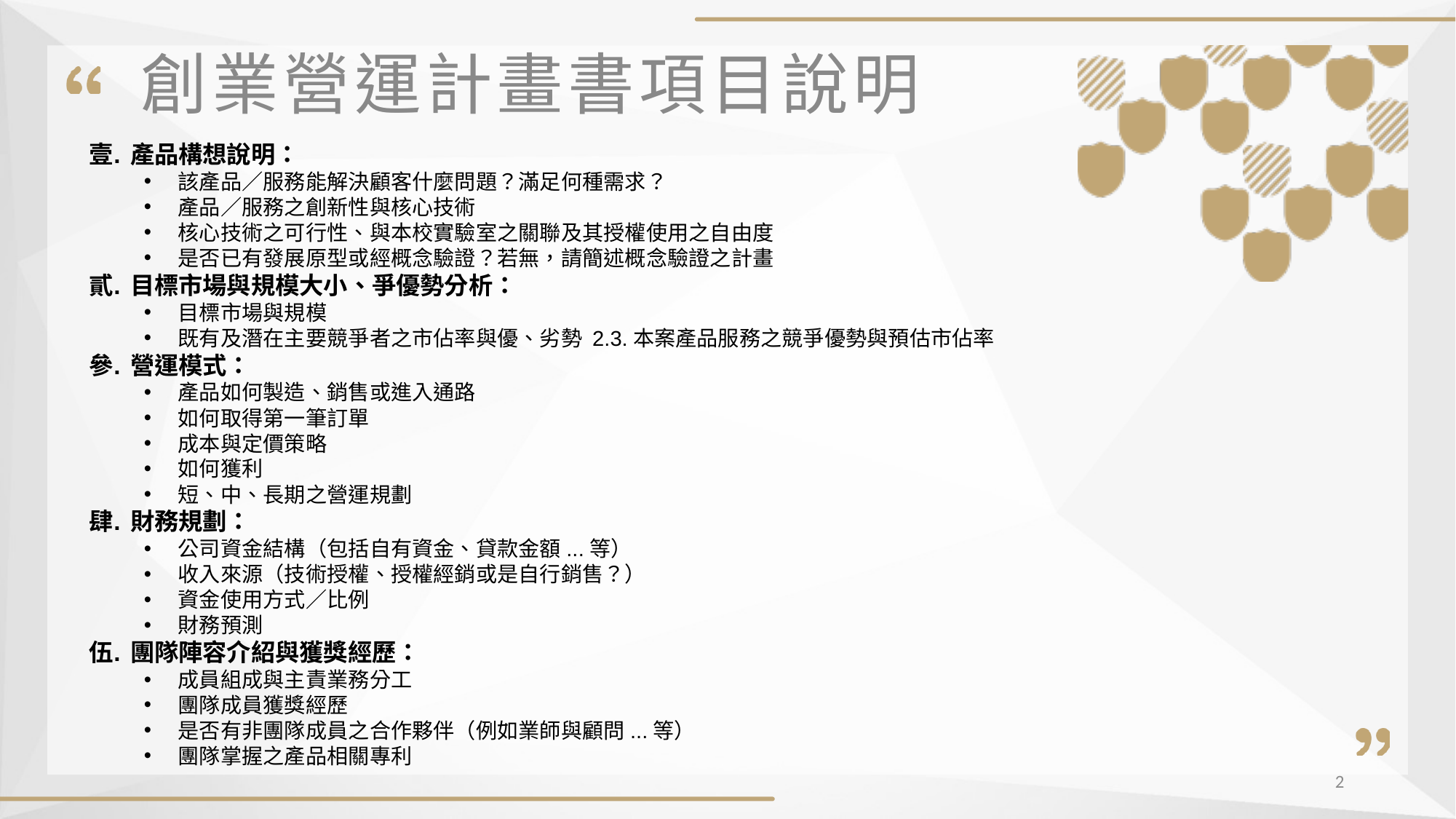

創業營運計畫書項目說明
產品構想說明：
該產品／服務能解決顧客什麼問題？滿足何種需求？
產品／服務之創新性與核心技術
核心技術之可行性、與本校實驗室之關聯及其授權使用之自由度
是否已有發展原型或經概念驗證？若無，請簡述概念驗證之計畫
目標市場與規模大小、爭優勢分析：
目標市場與規模
既有及潛在主要競爭者之市佔率與優、劣勢 2.3.本案產品服務之競爭優勢與預估市佔率
營運模式：
產品如何製造、銷售或進入通路
如何取得第一筆訂單
成本與定價策略
如何獲利
短、中、長期之營運規劃
財務規劃：
公司資金結構（包括自有資金、貸款金額...等）
收入來源（技術授權、授權經銷或是自行銷售？）
資金使用方式／比例
財務預測
團隊陣容介紹與獲獎經歷：
成員組成與主責業務分工
團隊成員獲獎經歷
是否有非團隊成員之合作夥伴（例如業師與顧問...等）
團隊掌握之產品相關專利
2